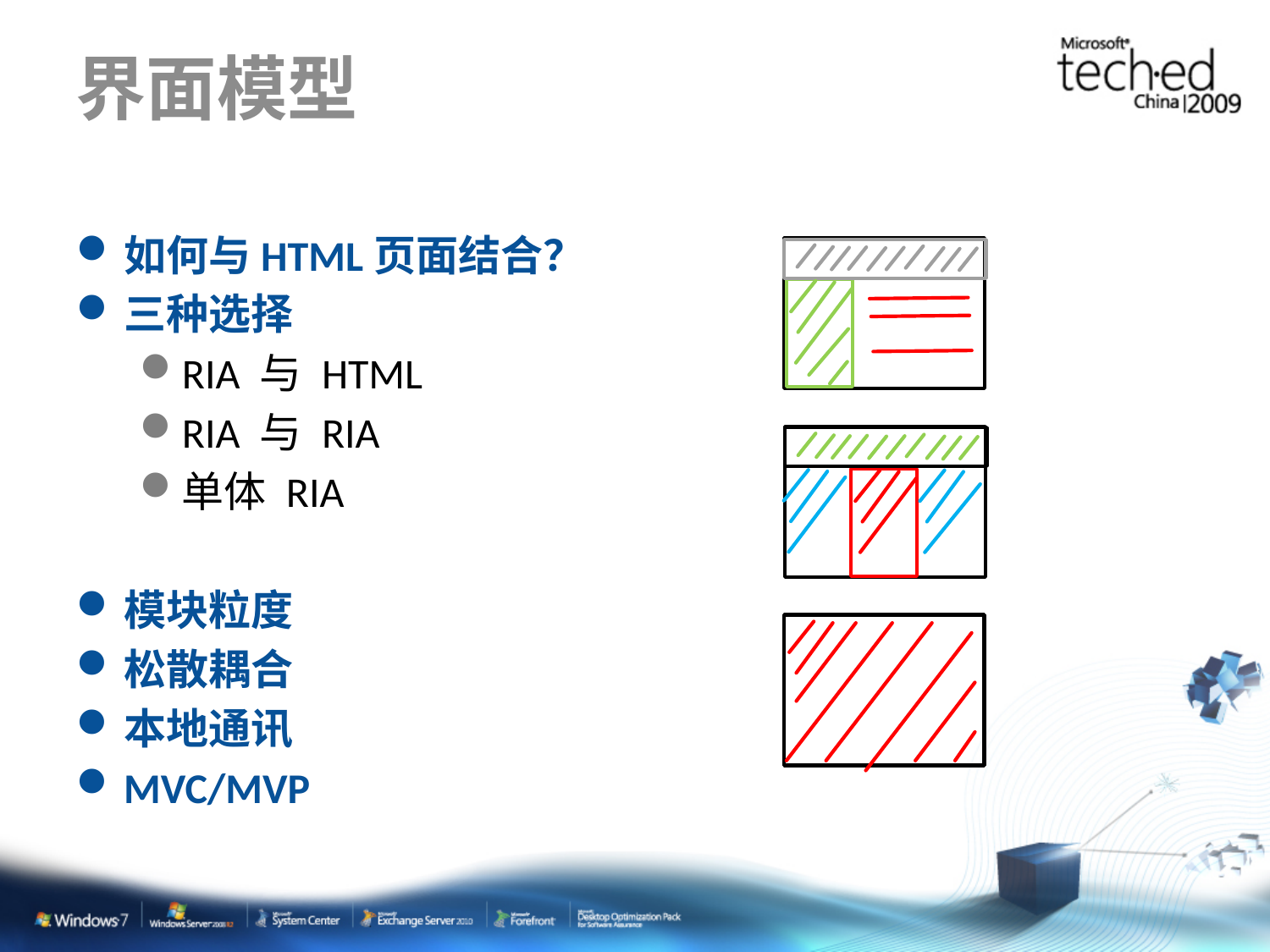

# 界面模型
如何与HTML页面结合？
三种选择
RIA 与 HTML
RIA 与 RIA
单体 RIA

模块粒度
松散耦合
本地通讯
MVC/MVP